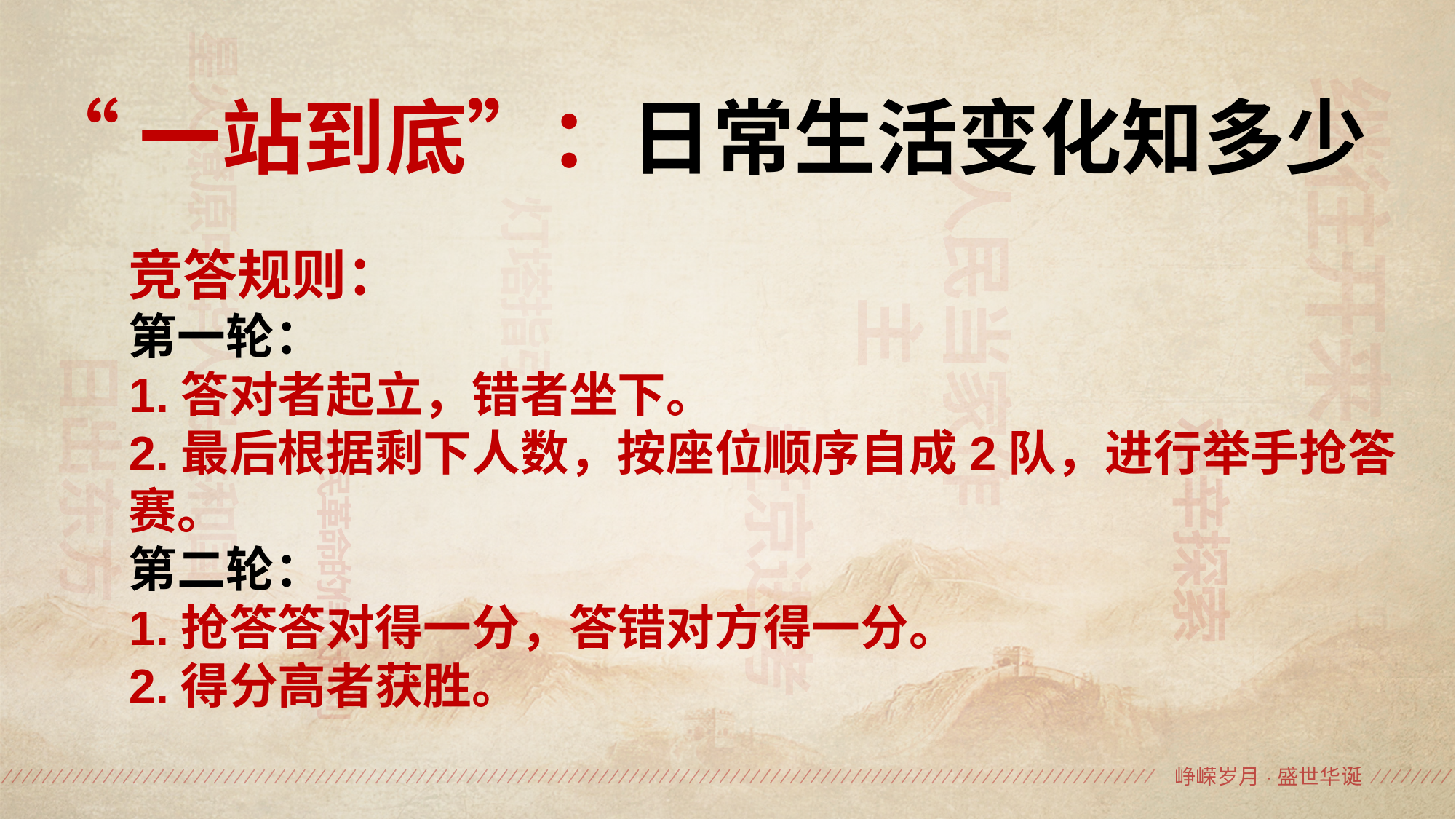

“一站到底”：日常生活变化知多少
竞答规则：
第一轮：
1.答对者起立，错者坐下。
2.最后根据剩下人数，按座位顺序自成2队，进行举手抢答赛。
第二轮：
1.抢答答对得一分，答错对方得一分。
2.得分高者获胜。